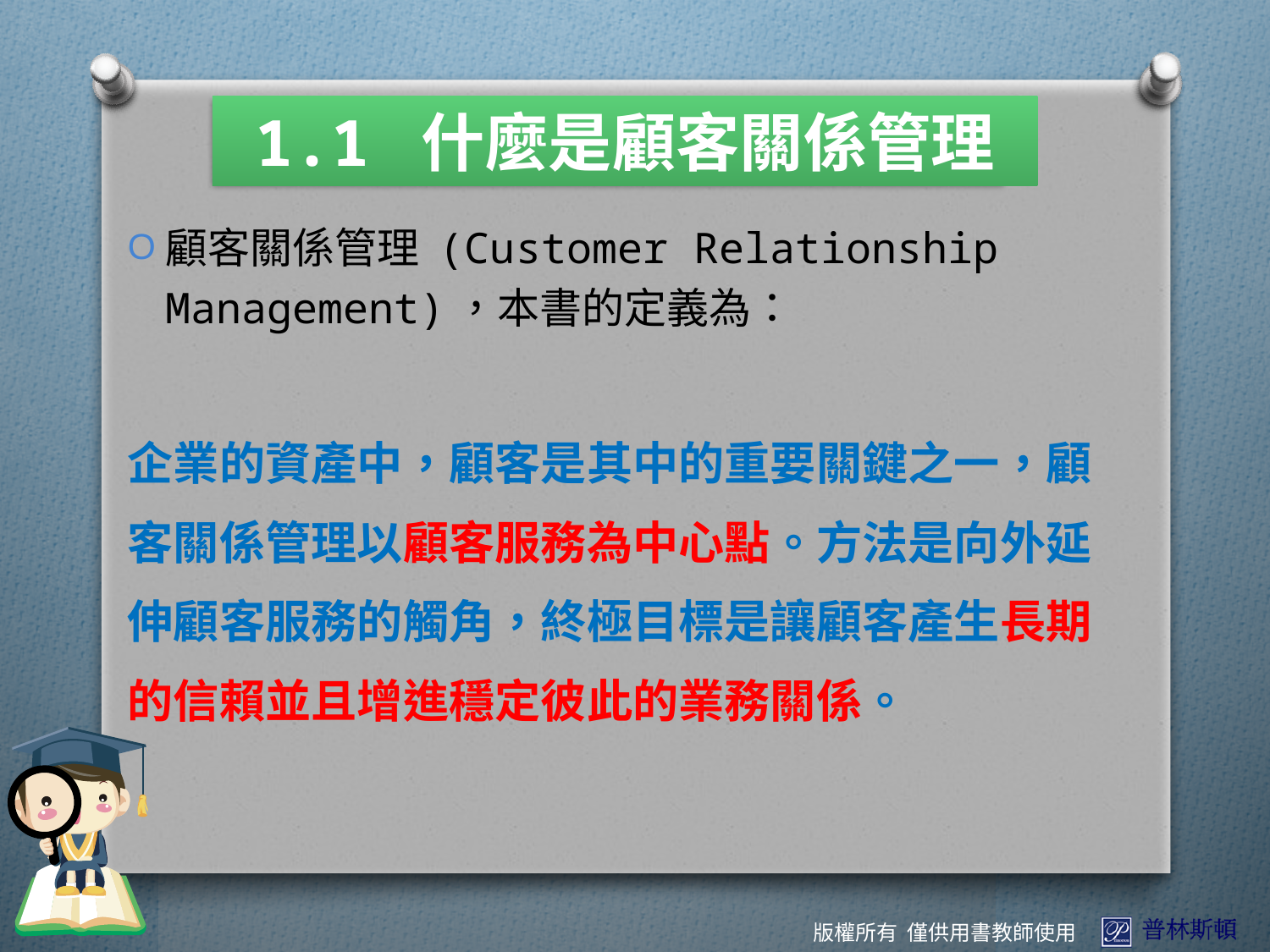

1.1 什麼是顧客關係管理
顧客關係管理 (Customer Relationship Management)，本書的定義為：

企業的資產中，顧客是其中的重要關鍵之一，顧客關係管理以顧客服務為中心點。方法是向外延伸顧客服務的觸角，終極目標是讓顧客產生長期的信賴並且增進穩定彼此的業務關係。